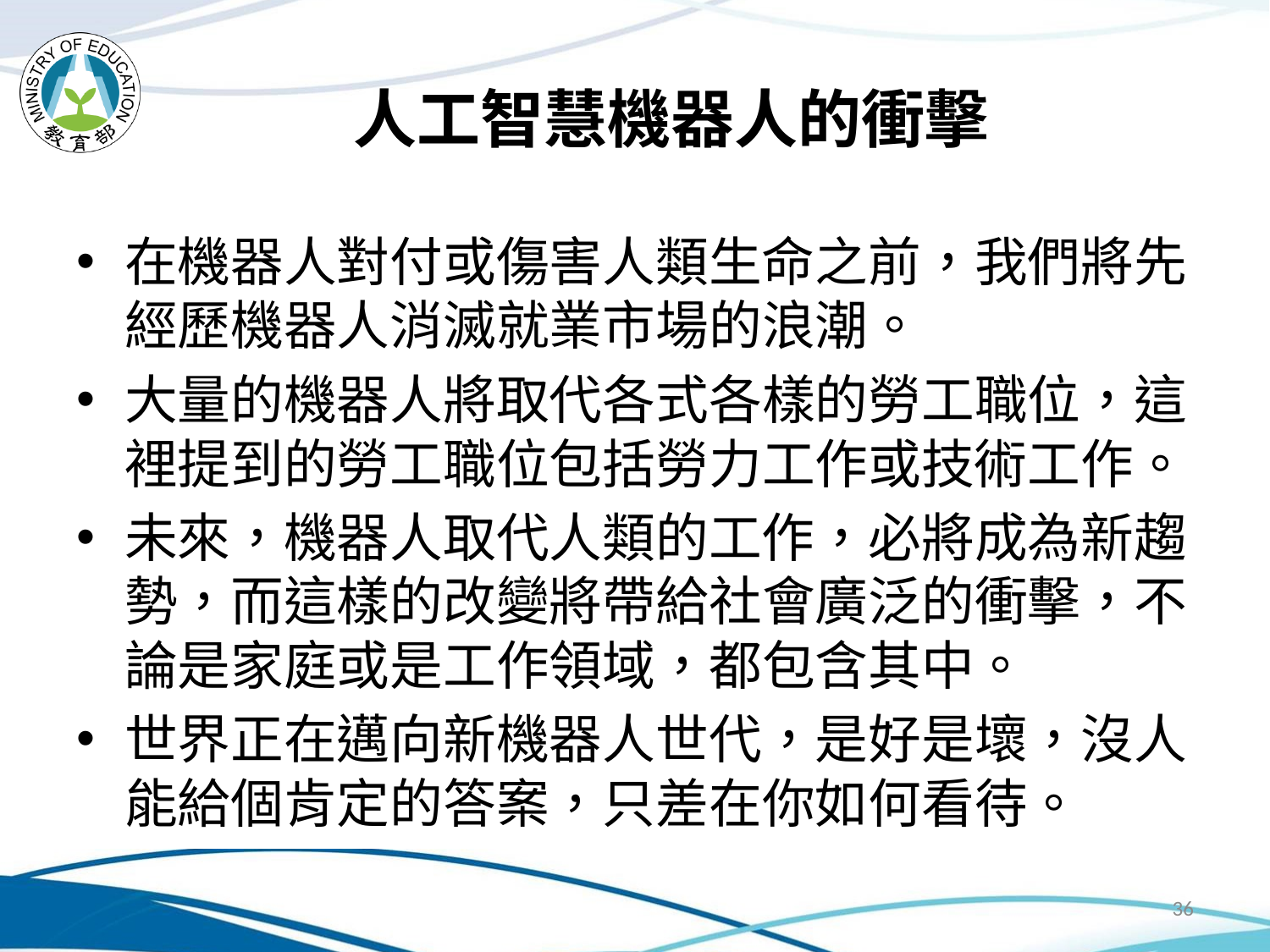

# 人工智慧機器人的衝擊
在機器人對付或傷害人類生命之前，我們將先經歷機器人消滅就業市場的浪潮。
大量的機器人將取代各式各樣的勞工職位，這裡提到的勞工職位包括勞力工作或技術工作。
未來，機器人取代人類的工作，必將成為新趨勢，而這樣的改變將帶給社會廣泛的衝擊，不論是家庭或是工作領域，都包含其中。
世界正在邁向新機器人世代，是好是壞，沒人能給個肯定的答案，只差在你如何看待。
36